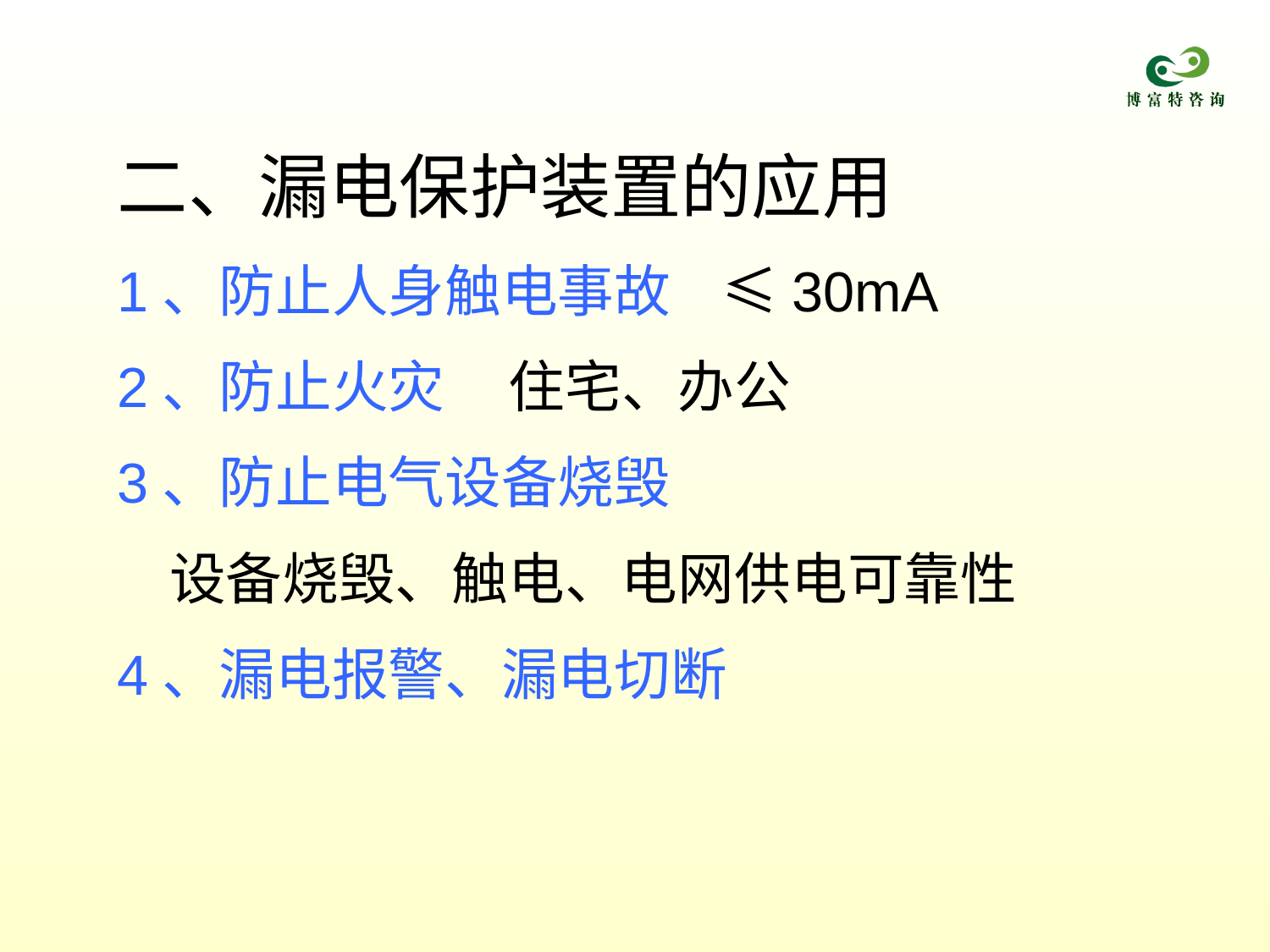

二、漏电保护装置的应用
1、防止人身触电事故    ≤30mA
2、防止火灾     住宅、办公
3、防止电气设备烧毁
   设备烧毁、触电、电网供电可靠性
4、漏电报警、漏电切断
80